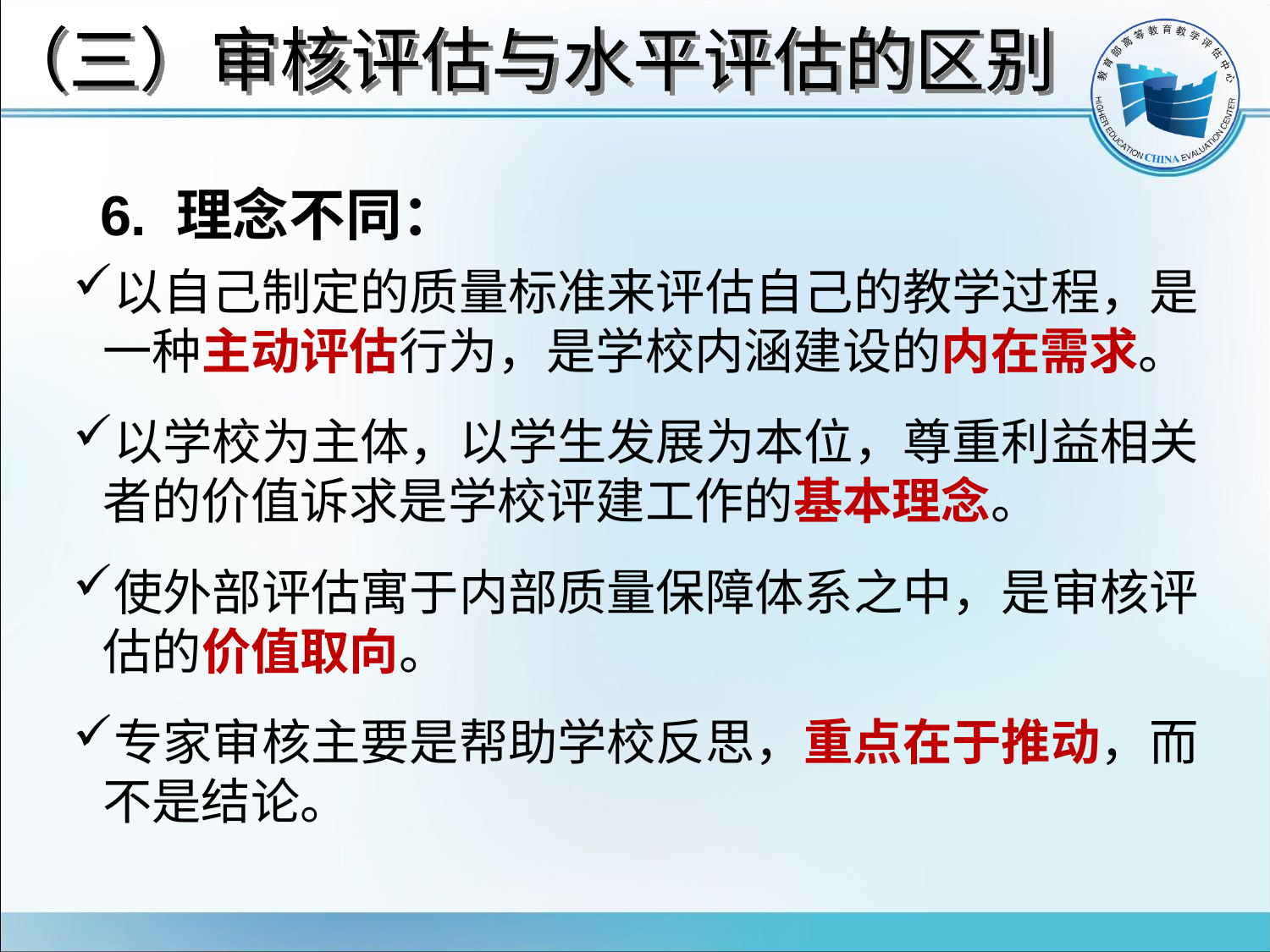

# （三）审核评估与水平评估的区别
6. 理念不同：
以自己制定的质量标准来评估自己的教学过程，是一种主动评估行为，是学校内涵建设的内在需求。
以学校为主体，以学生发展为本位，尊重利益相关者的价值诉求是学校评建工作的基本理念。
使外部评估寓于内部质量保障体系之中，是审核评估的价值取向。
专家审核主要是帮助学校反思，重点在于推动，而不是结论。

12